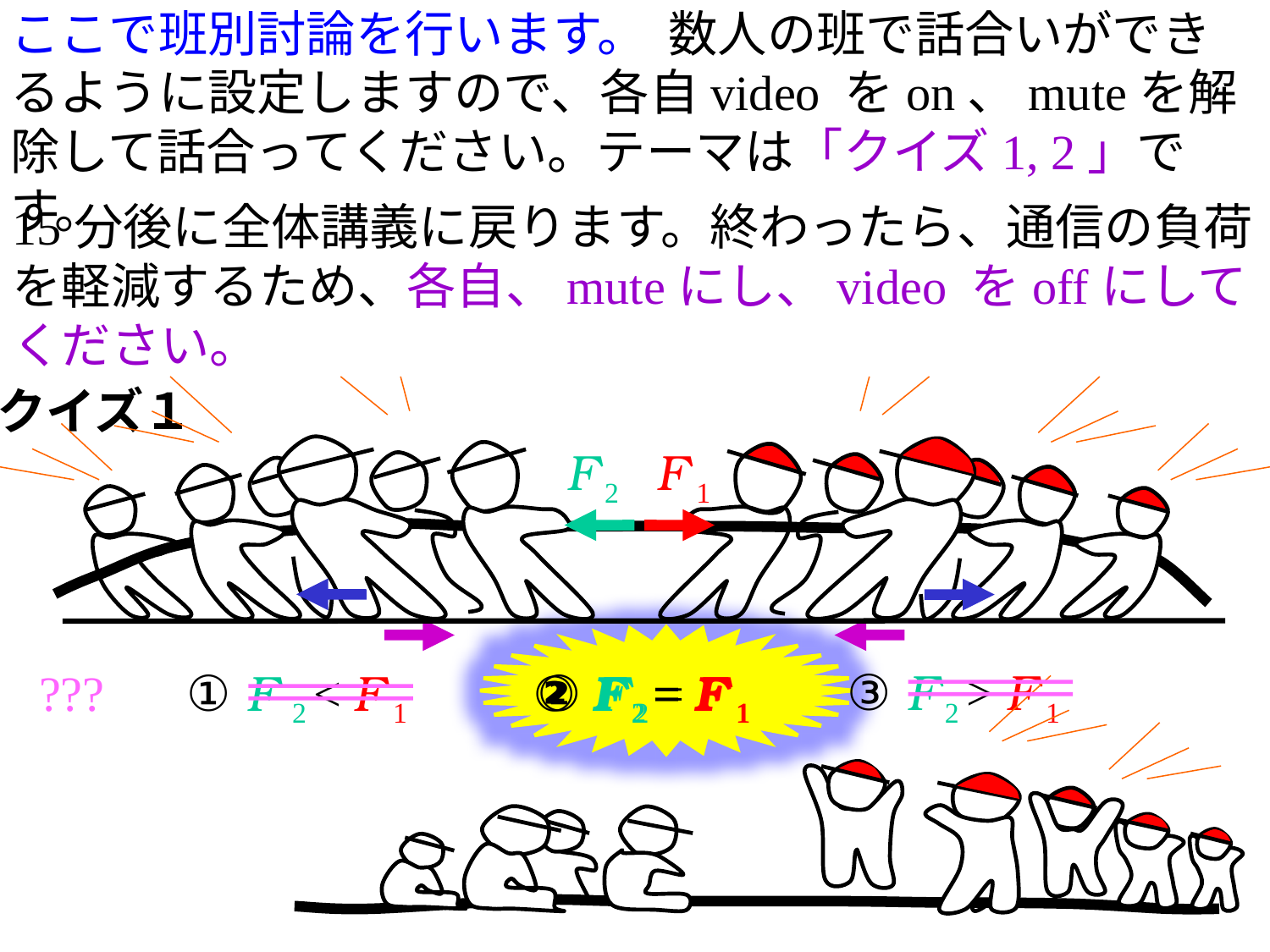

ここで班別討論を行います。  数人の班で話合いができるように設定しますので、各自video をon、muteを解除して話合ってください。テーマは「クイズ1, 2」です。
15分後に全体講義に戻ります。終わったら、通信の負荷を軽減するため、各自、muteにし、video をoffにしてください。
クイズ１

F 2
F 1

③ F 2 > F 1
???
① F 2 < F 1
② F 2 = F 1
② F 2 = F 1